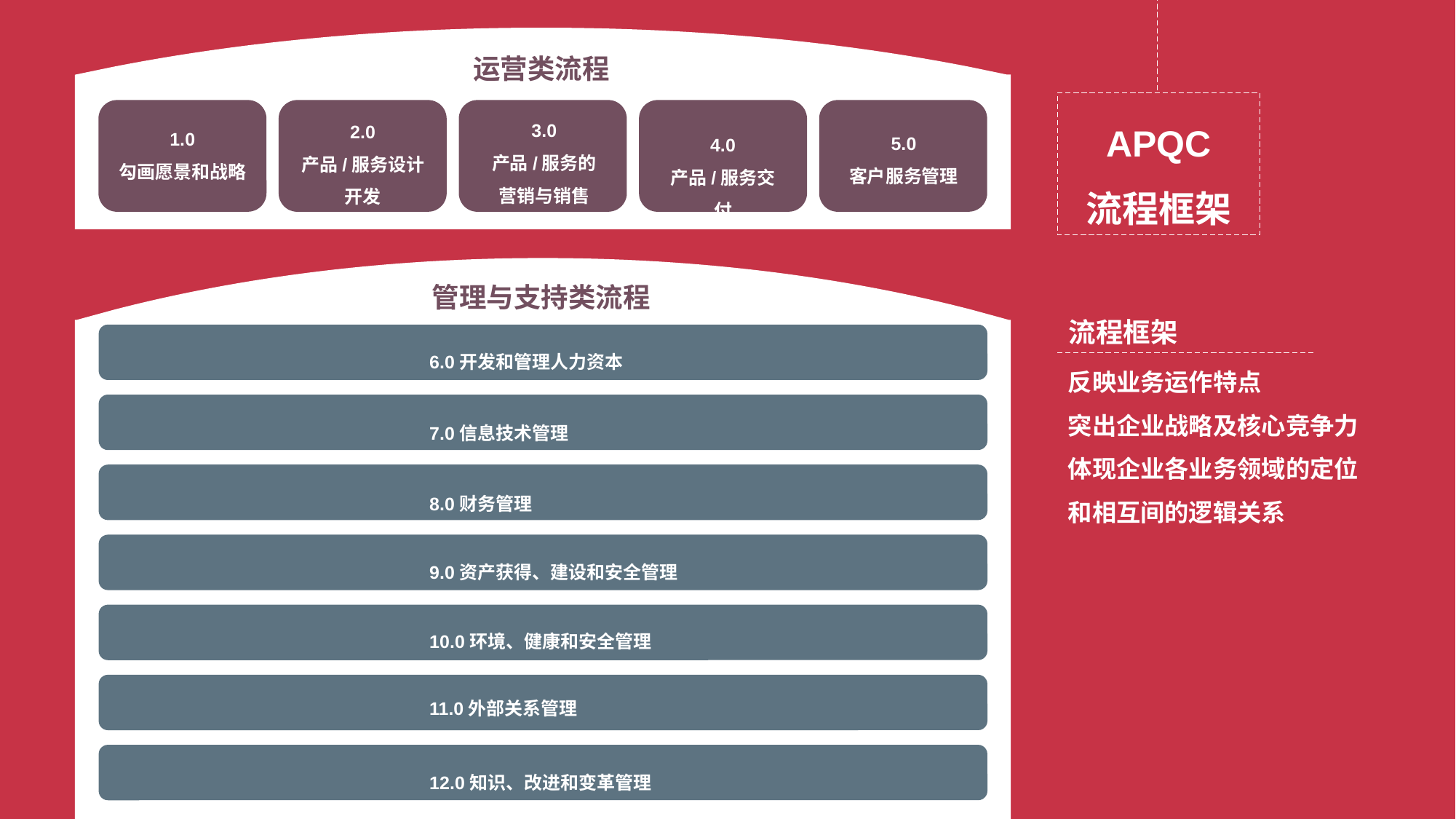

运营类流程
APQC
流程框架

3.0
产品/服务的营销与销售
2.0
产品/服务设计开发
1.0
勾画愿景和战略
5.0
客户服务管理
4.0
产品/服务交付

管理与支持类流程
流程框架

6.0开发和管理人力资本
反映业务运作特点
突出企业战略及核心竞争力
体现企业各业务领域的定位和相互间的逻辑关系

7.0信息技术管理

8.0财务管理

9.0资产获得、建设和安全管理

10.0环境、健康和安全管理

11.0外部关系管理

12.0知识、改进和变革管理